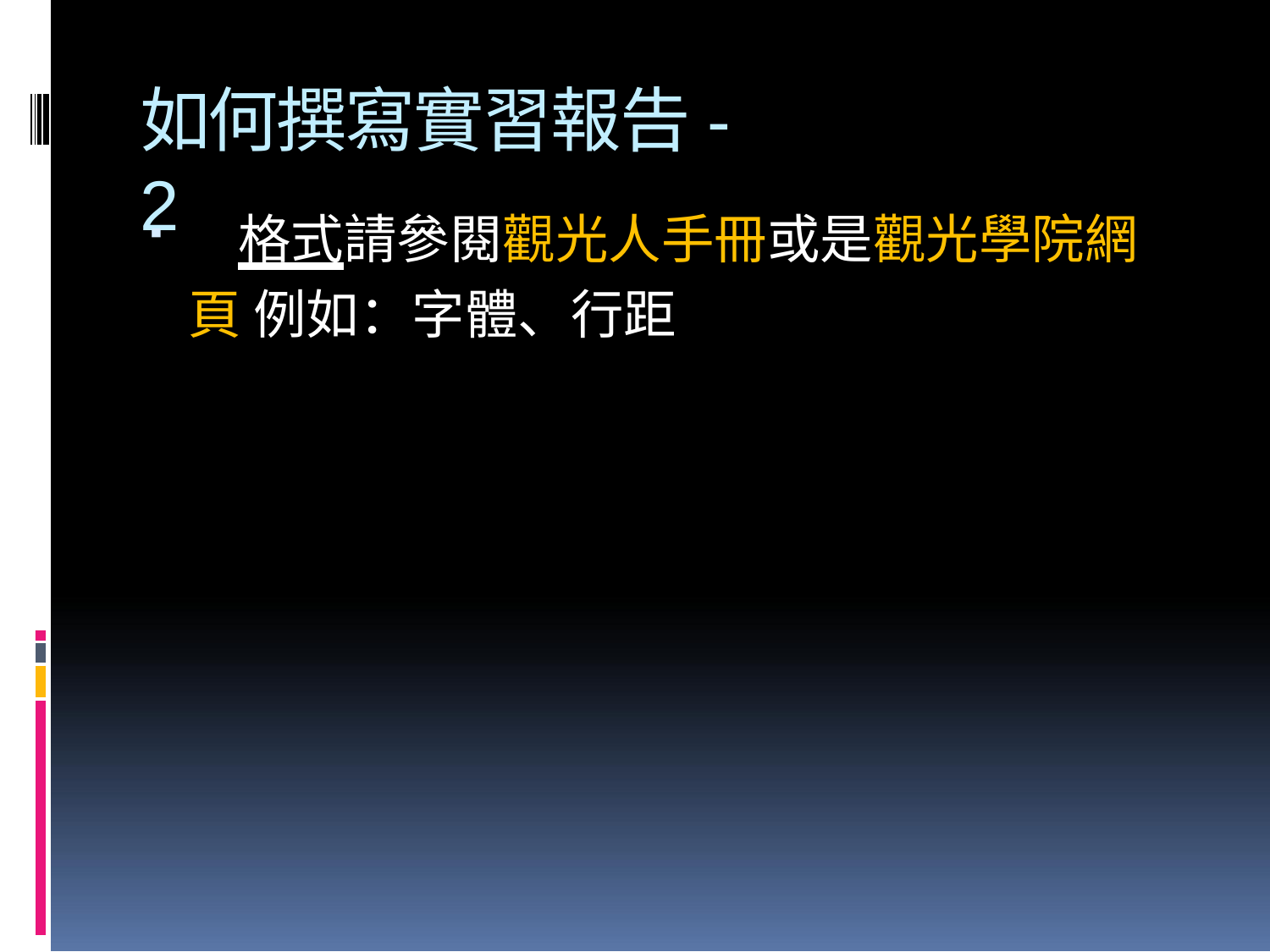

# 如何撰寫實習報告-2
	格式請參閱觀光人手冊或是觀光學院網頁 例如：字體、行距